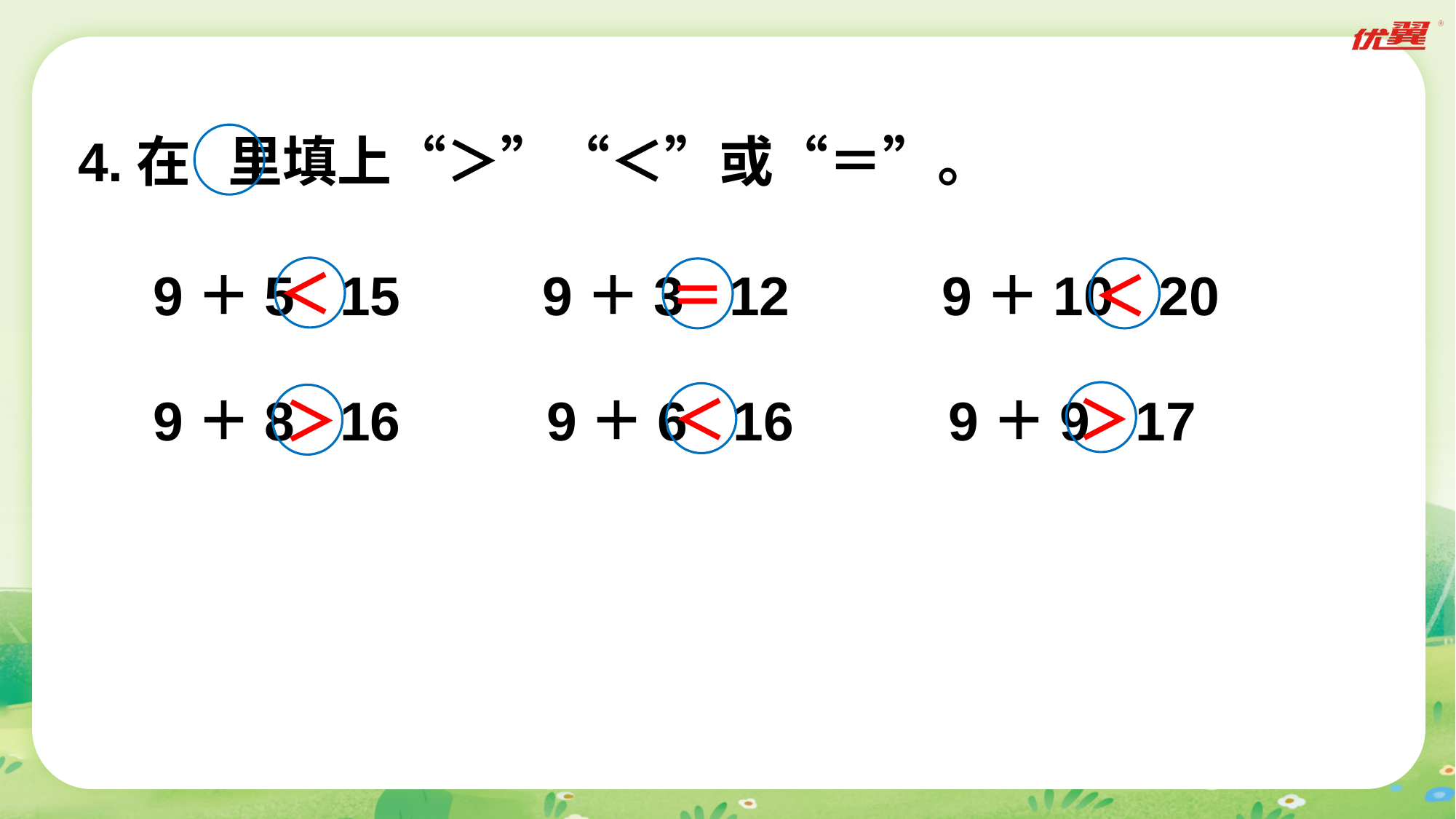

4.在   里填上“＞”“＜”或“＝”。

＜
9＋5   15

9＋3   12

9＋10   20

＜
＝
＞
＜
9＋8   16

9＋6   16

9＋9   17

＞